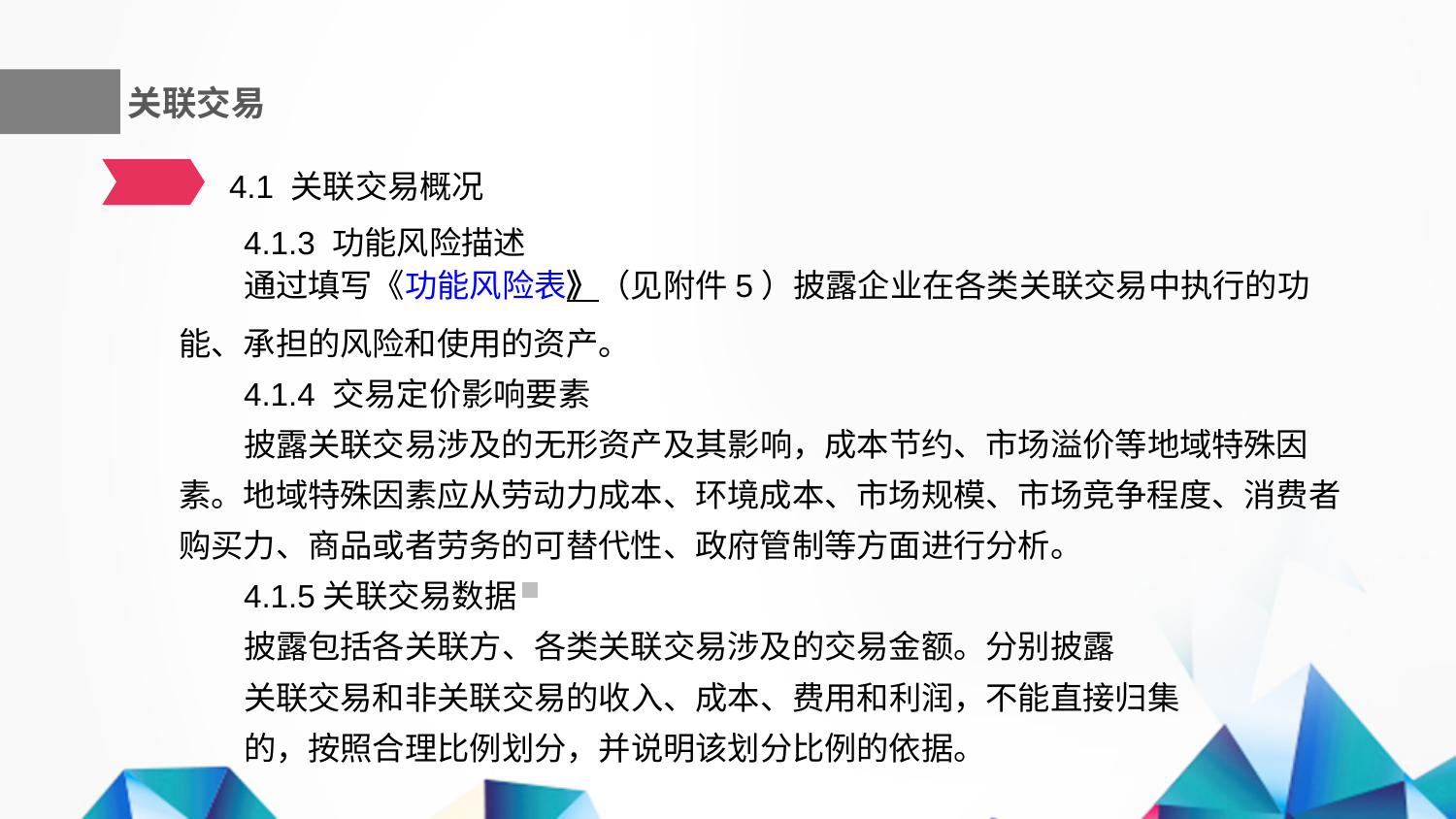

关联交易

4.1 关联交易概况
4.1.3 功能风险描述
通过填写《功能风险表》（见附件5）披露企业在各类关联交易中执行的功能、承担的风险和使用的资产。
4.1.4 交易定价影响要素
披露关联交易涉及的无形资产及其影响，成本节约、市场溢价等地域特殊因素。地域特殊因素应从劳动力成本、环境成本、市场规模、市场竞争程度、消费者购买力、商品或者劳务的可替代性、政府管制等方面进行分析。
4.1.5关联交易数据
披露包括各关联方、各类关联交易涉及的交易金额。分别披露
关联交易和非关联交易的收入、成本、费用和利润，不能直接归集
的，按照合理比例划分，并说明该划分比例的依据。